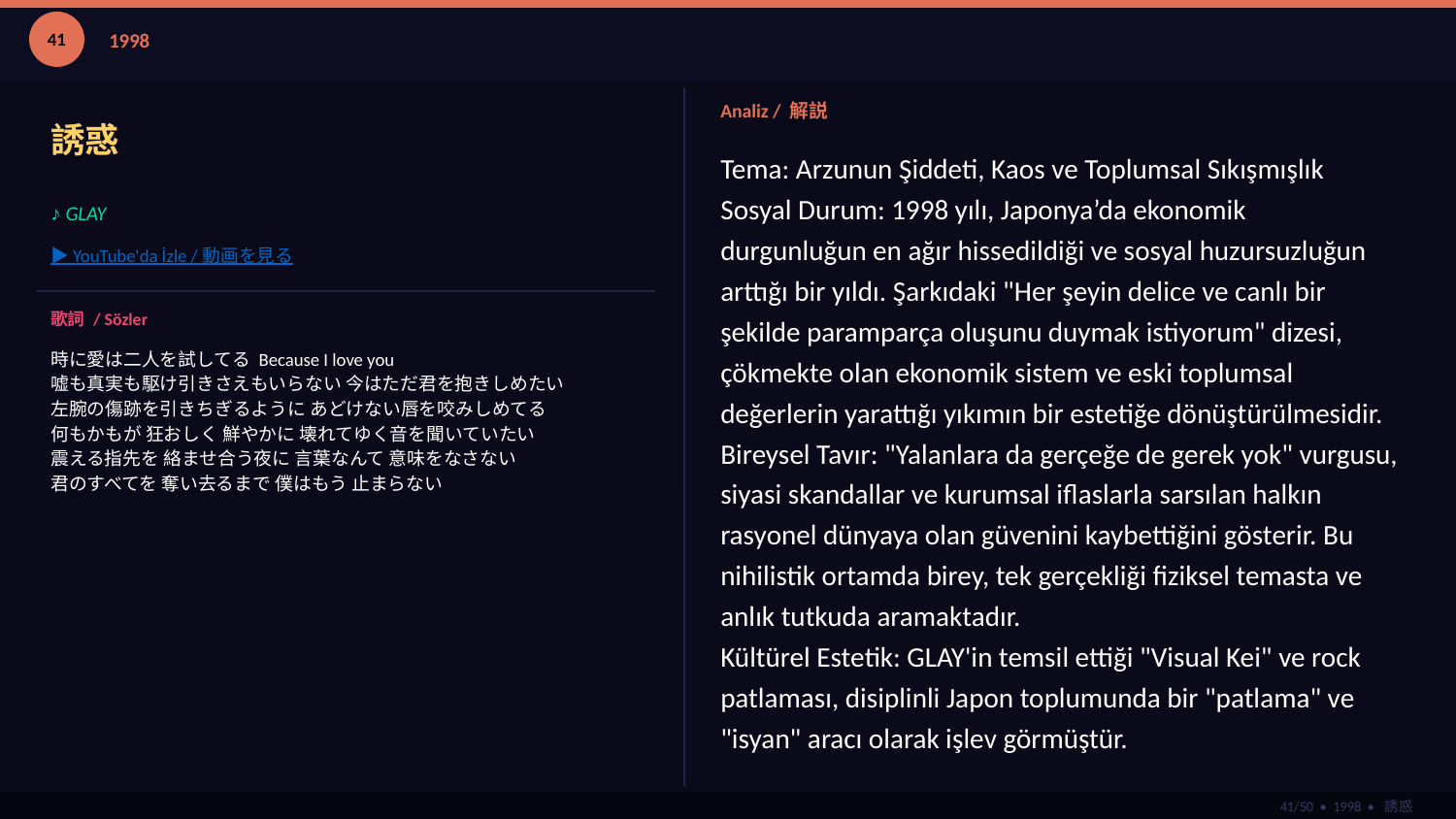

41
1998
誘惑

Analiz / 解説
Tema: Arzunun Şiddeti, Kaos ve Toplumsal Sıkışmışlık
Sosyal Durum: 1998 yılı, Japonya’da ekonomik durgunluğun en ağır hissedildiği ve sosyal huzursuzluğun arttığı bir yıldı. Şarkıdaki "Her şeyin delice ve canlı bir şekilde paramparça oluşunu duymak istiyorum" dizesi, çökmekte olan ekonomik sistem ve eski toplumsal değerlerin yarattığı yıkımın bir estetiğe dönüştürülmesidir.
Bireysel Tavır: "Yalanlara da gerçeğe de gerek yok" vurgusu, siyasi skandallar ve kurumsal iflaslarla sarsılan halkın rasyonel dünyaya olan güvenini kaybettiğini gösterir. Bu nihilistik ortamda birey, tek gerçekliği fiziksel temasta ve anlık tutkuda aramaktadır.
Kültürel Estetik: GLAY'in temsil ettiği "Visual Kei" ve rock patlaması, disiplinli Japon toplumunda bir "patlama" ve "isyan" aracı olarak işlev görmüştür.
♪ GLAY
▶ YouTube'da İzle / 動画を見る

歌詞 / Sözler
時に愛は二人を試してる Because I love you
嘘も真実も駆け引きさえもいらない 今はただ君を抱きしめたい
左腕の傷跡を引きちぎるように あどけない唇を咬みしめてる
何もかもが 狂おしく 鮮やかに 壊れてゆく音を聞いていたい
震える指先を 絡ませ合う夜に 言葉なんて 意味をなさない
君のすべてを 奪い去るまで 僕はもう 止まらない

41/50  •  1998  •  誘惑